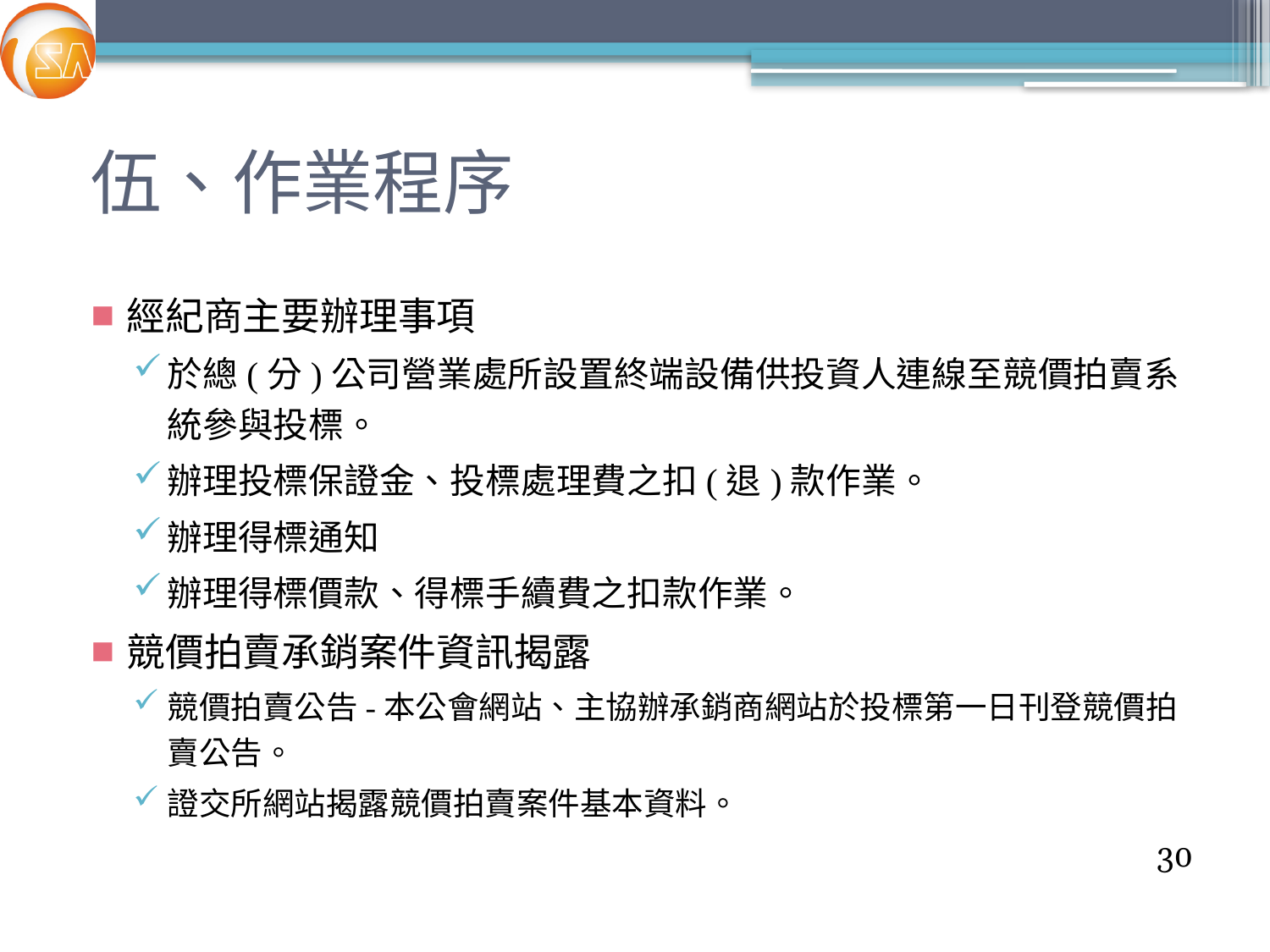

# 伍、作業程序
經紀商主要辦理事項
於總(分)公司營業處所設置終端設備供投資人連線至競價拍賣系統參與投標。
辦理投標保證金、投標處理費之扣(退)款作業。
辦理得標通知
辦理得標價款、得標手續費之扣款作業。
競價拍賣承銷案件資訊揭露
競價拍賣公告-本公會網站、主協辦承銷商網站於投標第一日刊登競價拍賣公告。
證交所網站揭露競價拍賣案件基本資料。
30